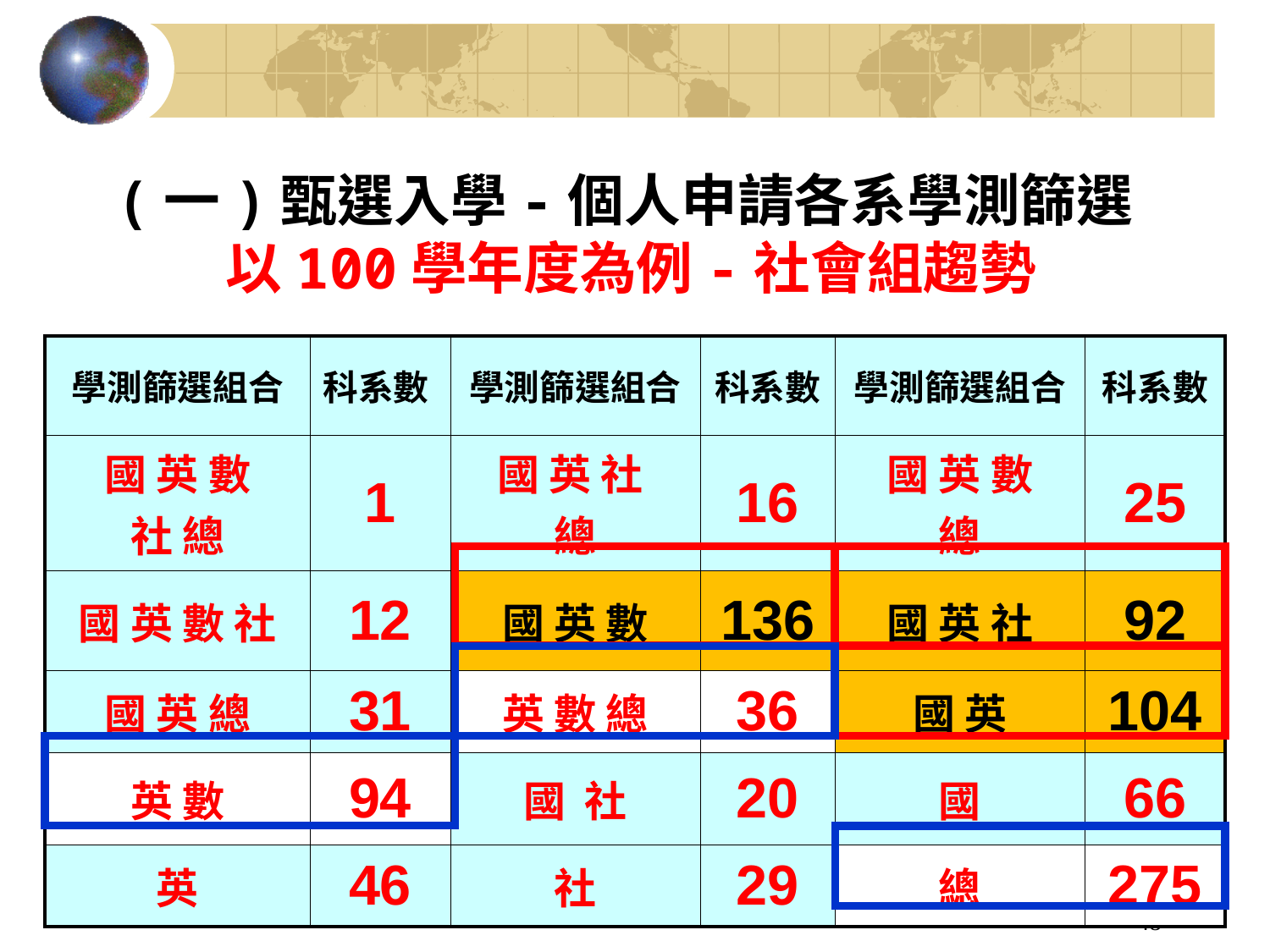

# (一)甄選入學-個人申請各系學測篩選 以100學年度為例-社會組趨勢
| 學測篩選組合 | 科系數 | 學測篩選組合 | 科系數 | 學測篩選組合 | 科系數 |
| --- | --- | --- | --- | --- | --- |
| 國 英 數 社 總 | 1 | 國 英 社 總 | 16 | 國 英 數 總 | 25 |
| 國 英 數 社 | 12 | 國 英 數 | 136 | 國 英 社 | 92 |
| 國 英 總 | 31 | 英 數 總 | 36 | 國 英 | 104 |
| 英 數 | 94 | 國 社 | 20 | 國 | 66 |
| 英 | 46 | 社 | 29 | 總 | 275 |

48